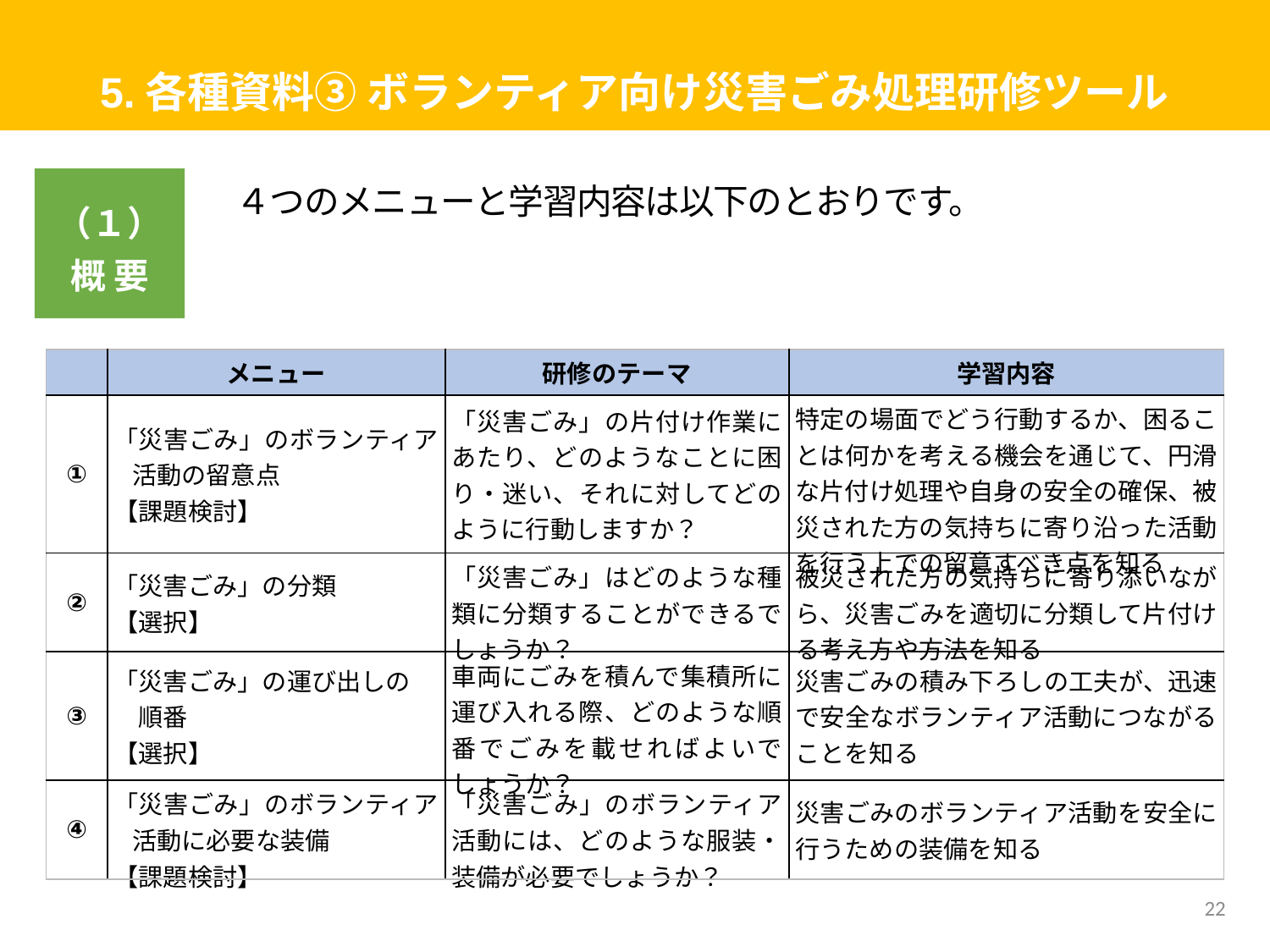

# 5.各種資料③ ボランティア向け災害ごみ処理研修ツール
（１）
概 要
　４つのメニューと学習内容は以下のとおりです。
|  | メニュー | 研修のテーマ | 学習内容 |
| --- | --- | --- | --- |
| ① | 「災害ごみ」のボランティア活動の留意点 【課題検討】 | 「災害ごみ」の片付け作業にあたり、どのようなことに困り・迷い、それに対してどのように行動しますか？ | 特定の場面でどう行動するか、困ることは何かを考える機会を通じて、円滑な片付け処理や自身の安全の確保、被災された方の気持ちに寄り沿った活動を行う上での留意すべき点を知る |
| ② | 「災害ごみ」の分類 【選択】 | 「災害ごみ」はどのような種類に分類することができるでしょうか？ | 被災された方の気持ちに寄り添いながら、災害ごみを適切に分類して片付ける考え方や方法を知る |
| ③ | 「災害ごみ」の運び出しの 　順番 【選択】 | 車両にごみを積んで集積所に運び入れる際、どのような順番でごみを載せればよいでしょうか？ | 災害ごみの積み下ろしの工夫が、迅速で安全なボランティア活動につながることを知る |
| ④ | 「災害ごみ」のボランティア活動に必要な装備 【課題検討】 | 「災害ごみ」のボランティア活動には、どのような服装・装備が必要でしょうか？ | 災害ごみのボランティア活動を安全に行うための装備を知る |
22